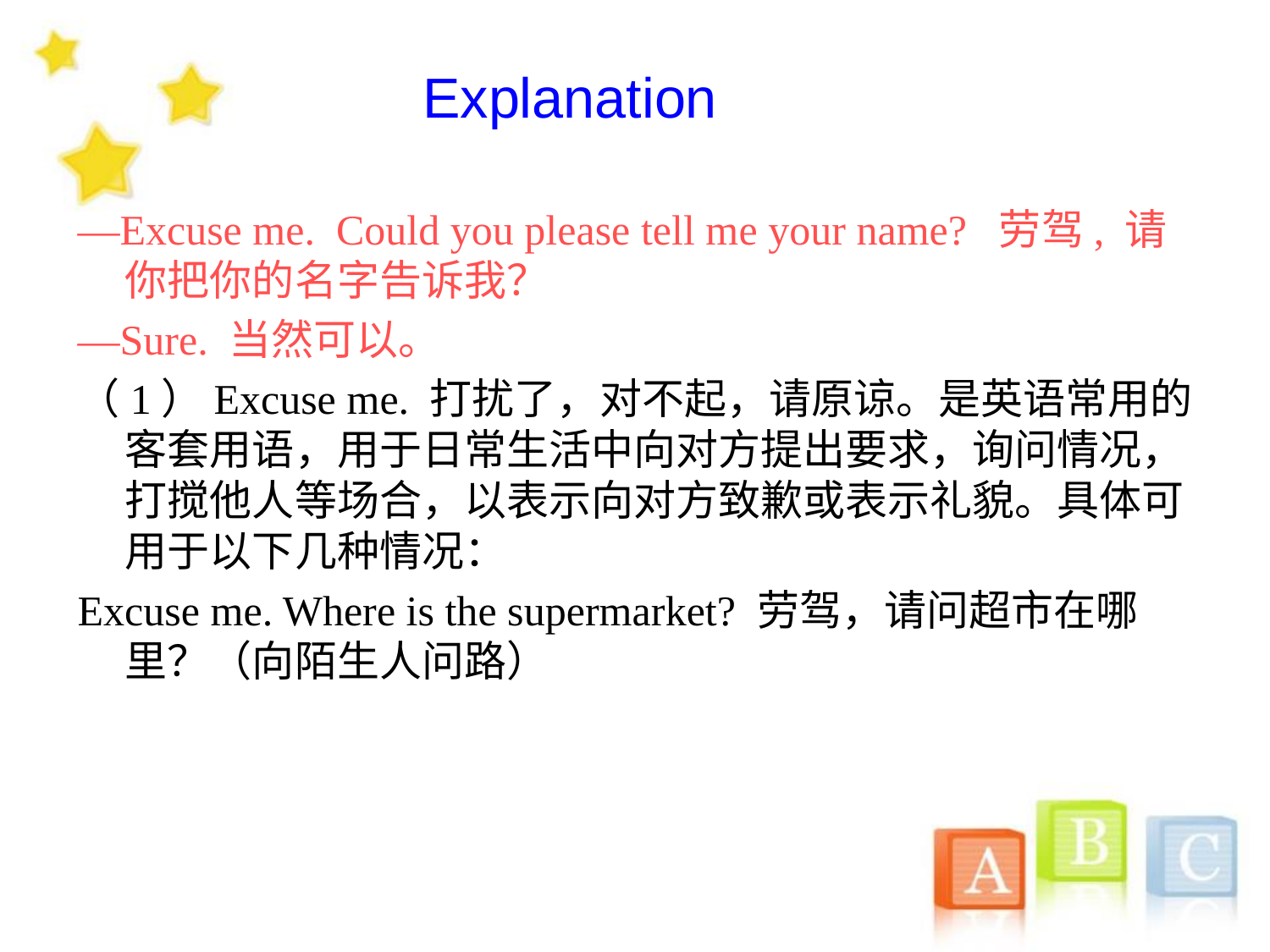

Explanation
—Excuse me.  Could you please tell me your name?  劳驾, 请你把你的名字告诉我？
—Sure. 当然可以。
（1）Excuse me. 打扰了，对不起，请原谅。是英语常用的客套用语，用于日常生活中向对方提出要求，询问情况，打搅他人等场合，以表示向对方致歉或表示礼貌。具体可用于以下几种情况：
Excuse me. Where is the supermarket? 劳驾，请问超市在哪里？（向陌生人问路）